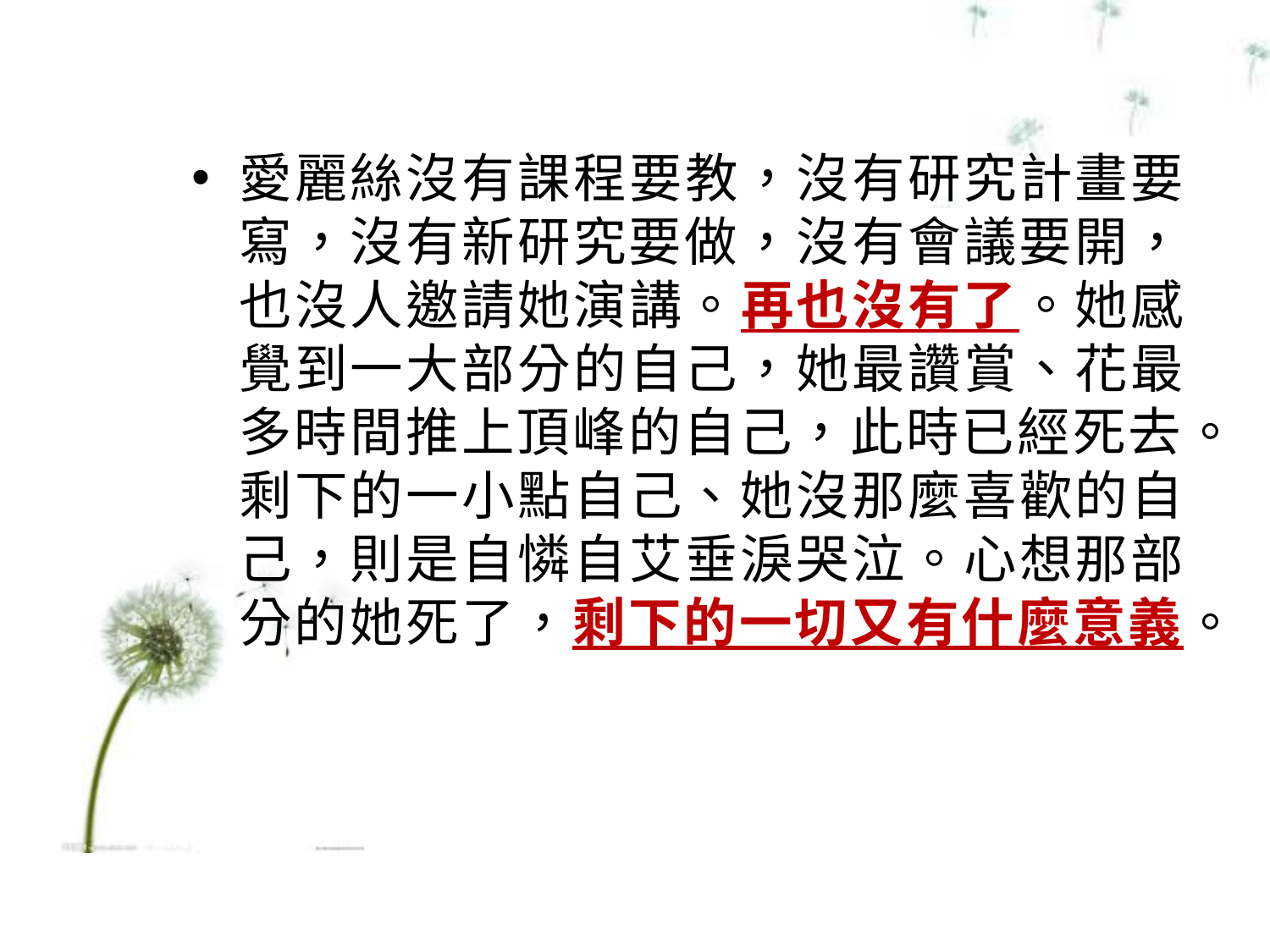

愛麗絲沒有課程要教，沒有研究計畫要寫，沒有新研究要做，沒有會議要開，也沒人邀請她演講。再也沒有了。她感覺到一大部分的自己，她最讚賞、花最多時間推上頂峰的自己，此時已經死去。剩下的一小點自己、她沒那麼喜歡的自己，則是自憐自艾垂淚哭泣。心想那部分的她死了，剩下的一切又有什麼意義。